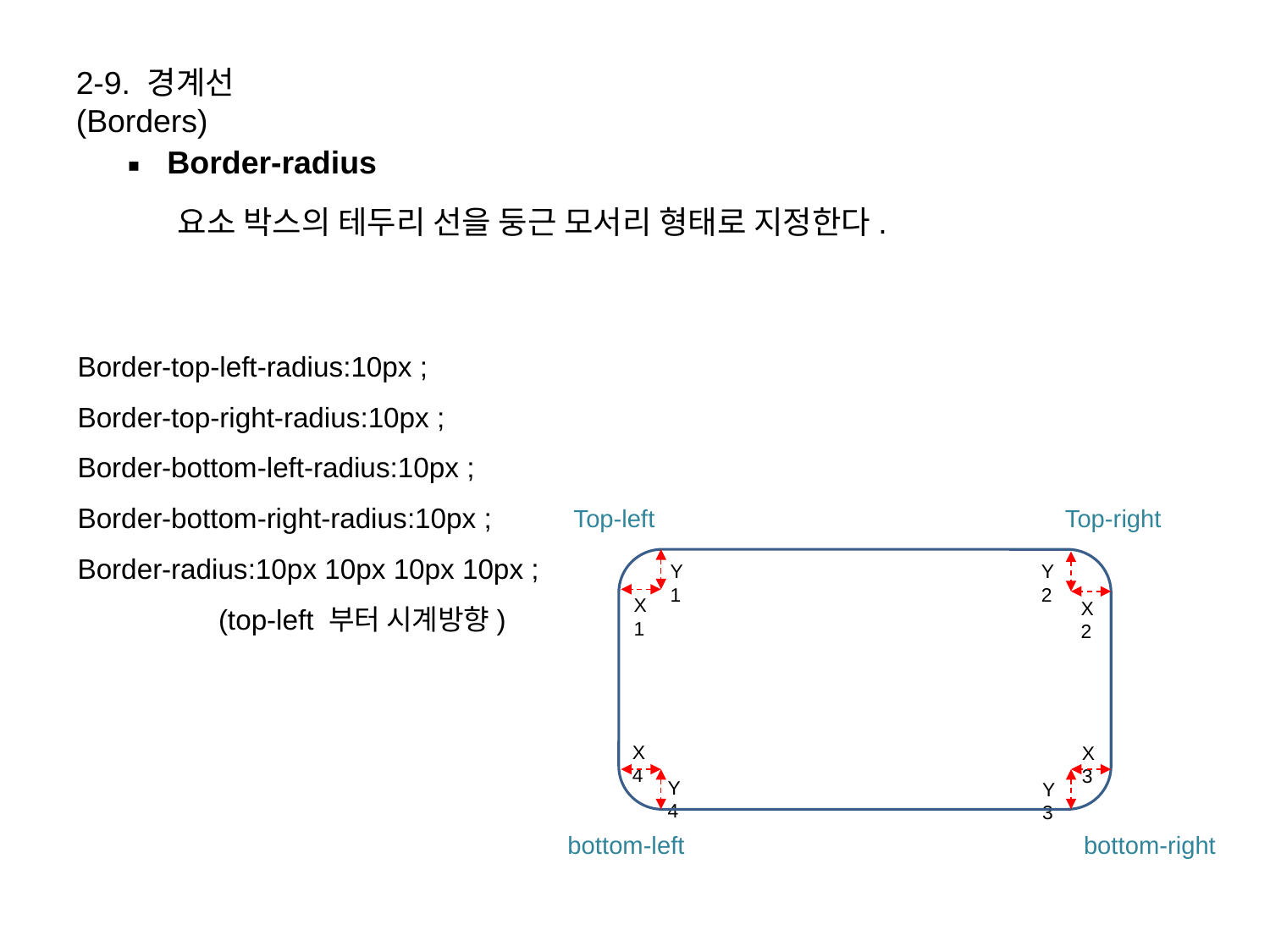

2-9. 경계선(Borders)
Border-radius
요소 박스의 테두리 선을 둥근 모서리 형태로 지정한다.
Border-top-left-radius:10px ;
Border-top-right-radius:10px ;
Border-bottom-left-radius:10px ;
Border-bottom-right-radius:10px ;
Border-radius:10px 10px 10px 10px ;
                  (top-left 부터 시계방향)
Top-left
Top-right

Y2
Y1
X1
X2
X4
X3
Y4
Y3
bottom-right
bottom-left